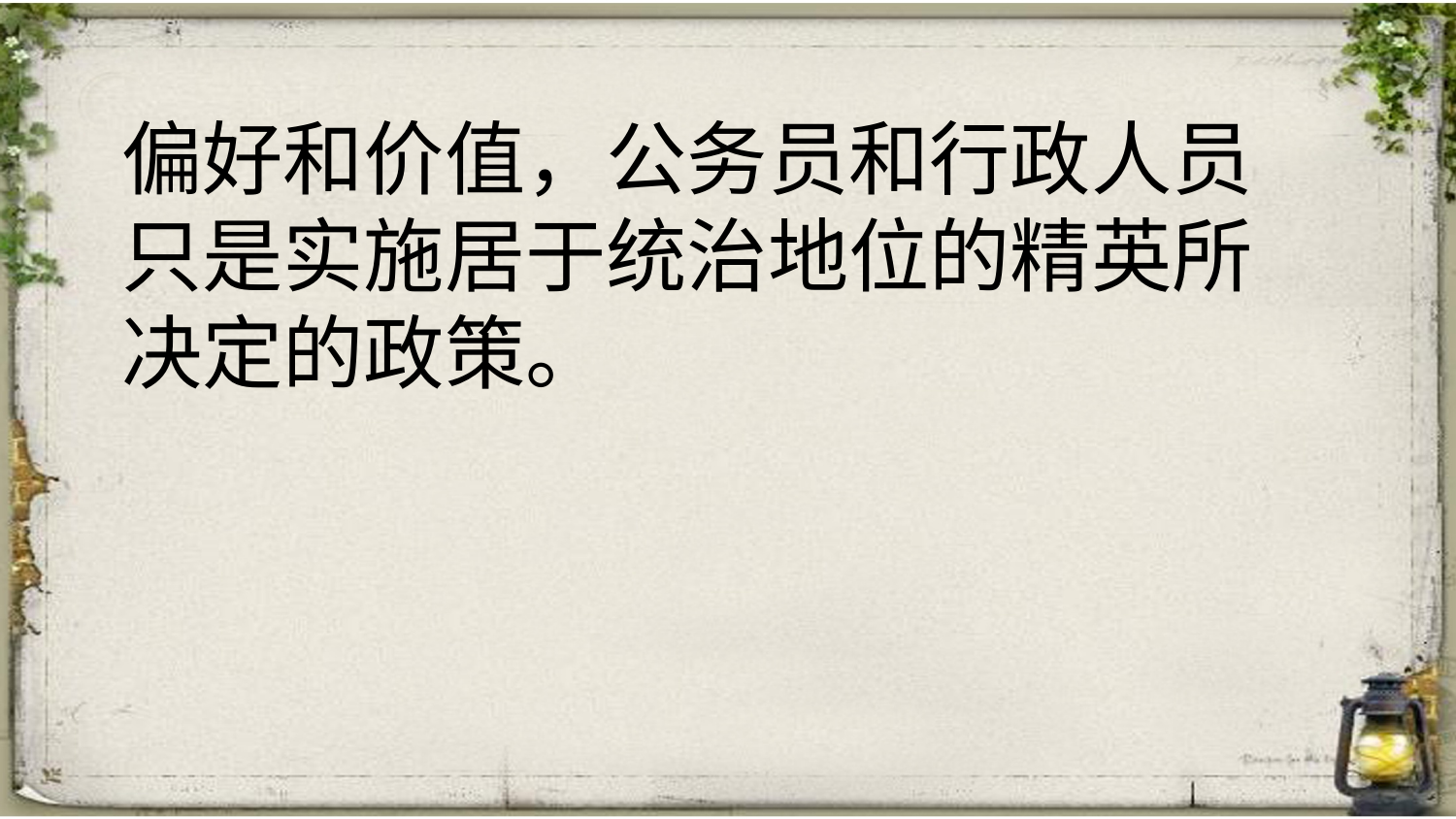

偏好和价值，公务员和行政人员只是实施居于统治地位的精英所决定的政策。